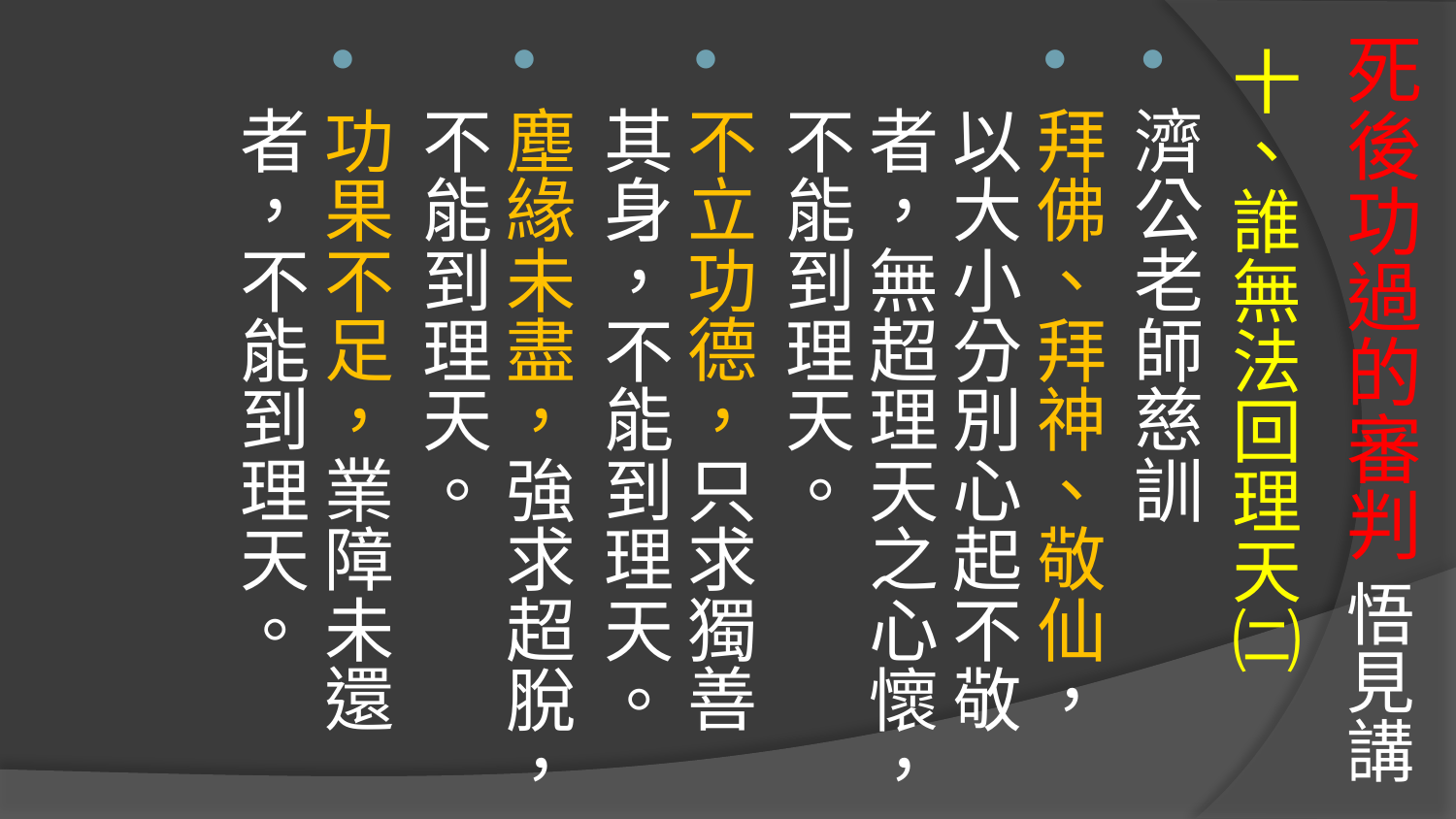

# 死後功過的審判 悟見講
十、誰無法回理天㈡
濟公老師慈訓
拜佛、拜神、敬仙，以大小分別心起不敬者，無超理天之心懷，不能到理天。
不立功德，只求獨善其身，不能到理天。
塵緣未盡，強求超脫，不能到理天。
功果不足，業障未還者，不能到理天。